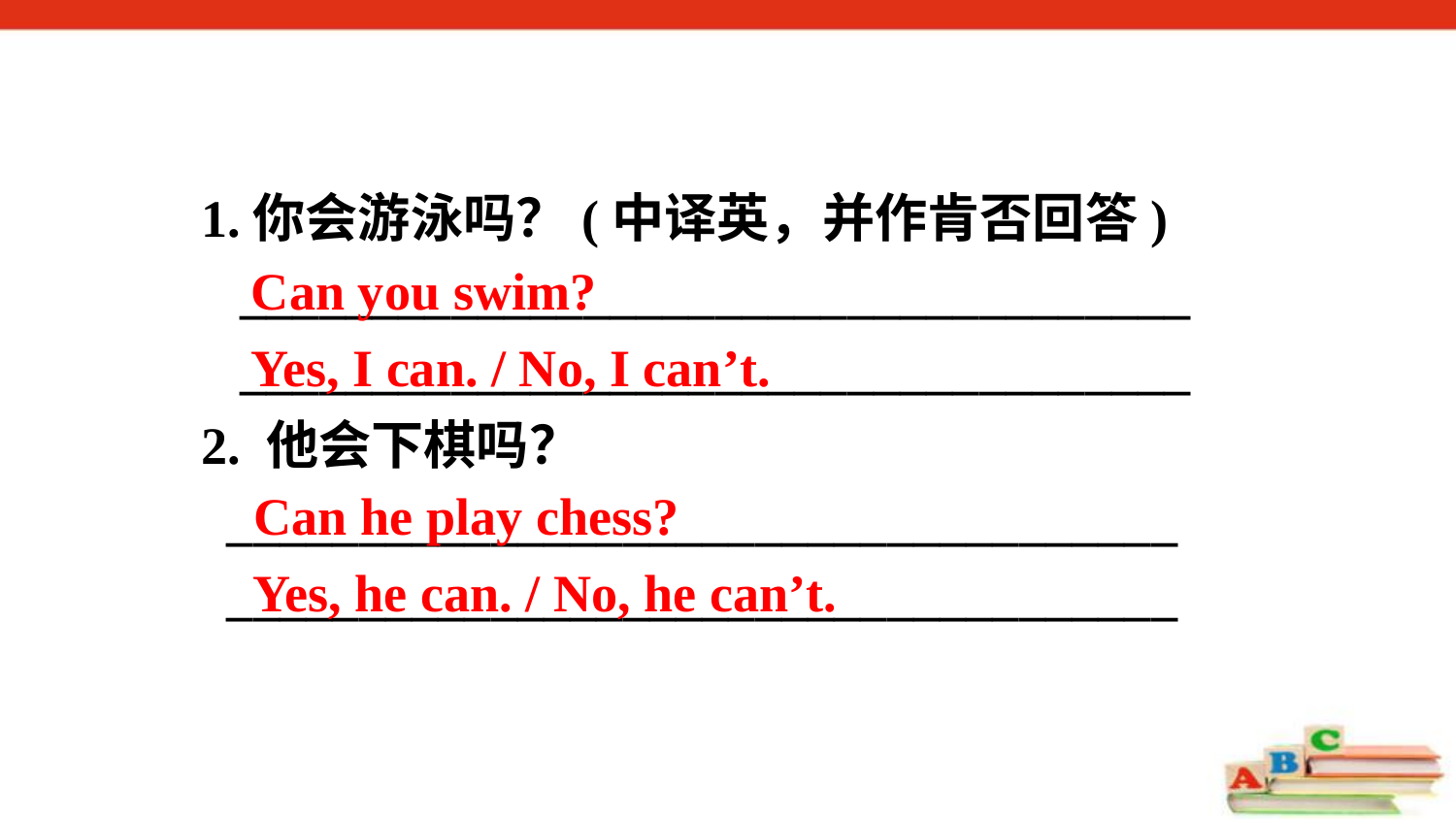

1.你会游泳吗？(中译英，并作肯否回答)
   ____________________________________
   ____________________________________
2. 他会下棋吗？
  ____________________________________
  ____________________________________
Can you swim?
Yes, I can. / No, I can’t.
Can he play chess?
Yes, he can. / No, he can’t.